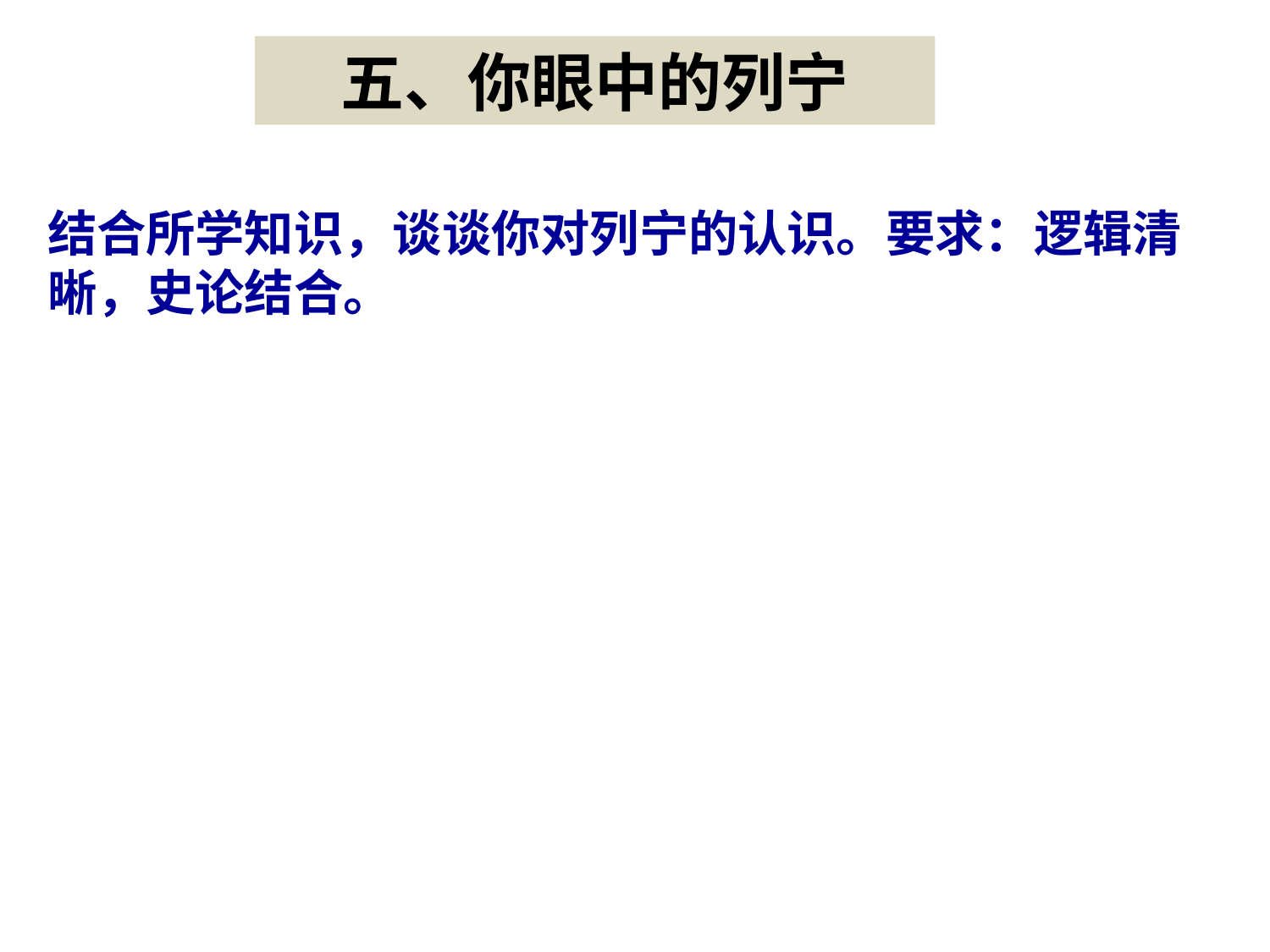

五、你眼中的列宁
结合所学知识，谈谈你对列宁的认识。要求：逻辑清晰，史论结合。